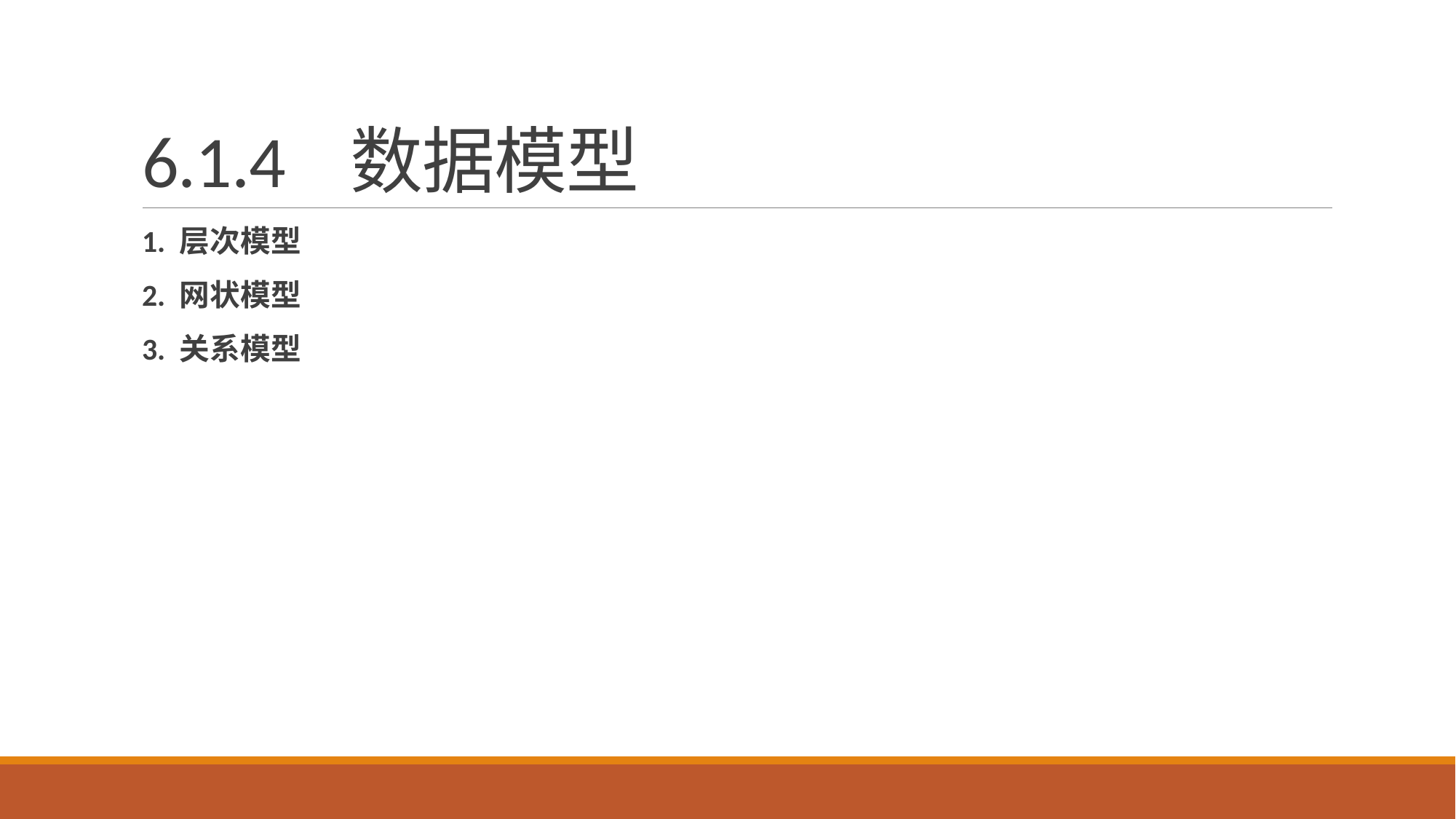

# 6.1.4   数据模型
1. 层次模型
2. 网状模型
3. 关系模型